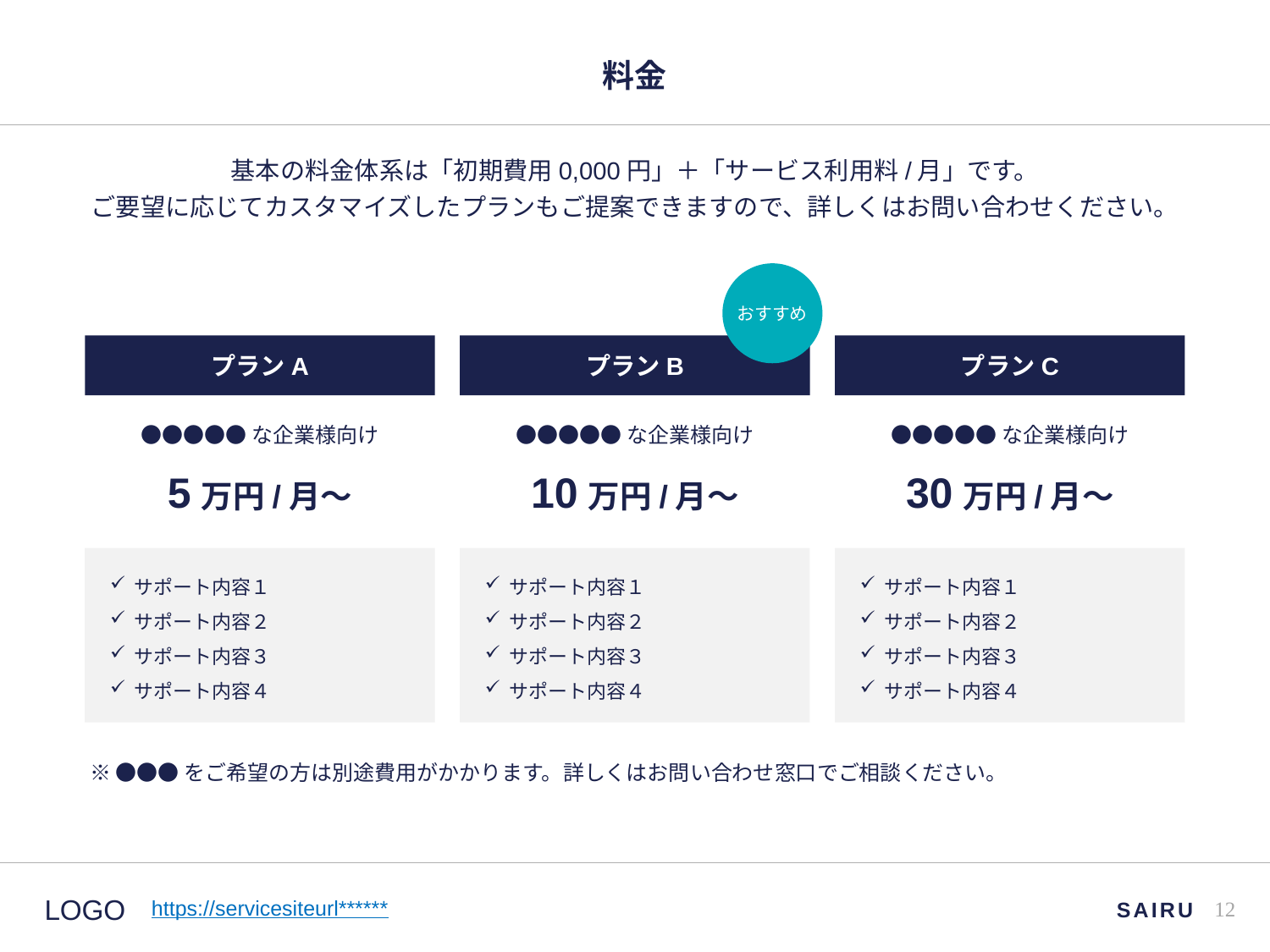

# 料金
基本の料金体系は「初期費用0,000円」＋「サービス利用料/月」です。
ご要望に応じてカスタマイズしたプランもご提案できますので、詳しくはお問い合わせください。
おすすめ
プランA
プランB
プランC
●●●●●な企業様向け
●●●●●な企業様向け
●●●●●な企業様向け
5万円/月〜
10万円/月〜
30万円/月〜
サポート内容１
サポート内容２
サポート内容３
サポート内容４
サポート内容１
サポート内容２
サポート内容３
サポート内容４
サポート内容１
サポート内容２
サポート内容３
サポート内容４
※ ●●●をご希望の方は別途費用がかかります。詳しくはお問い合わせ窓口でご相談ください。
SAIRU
12